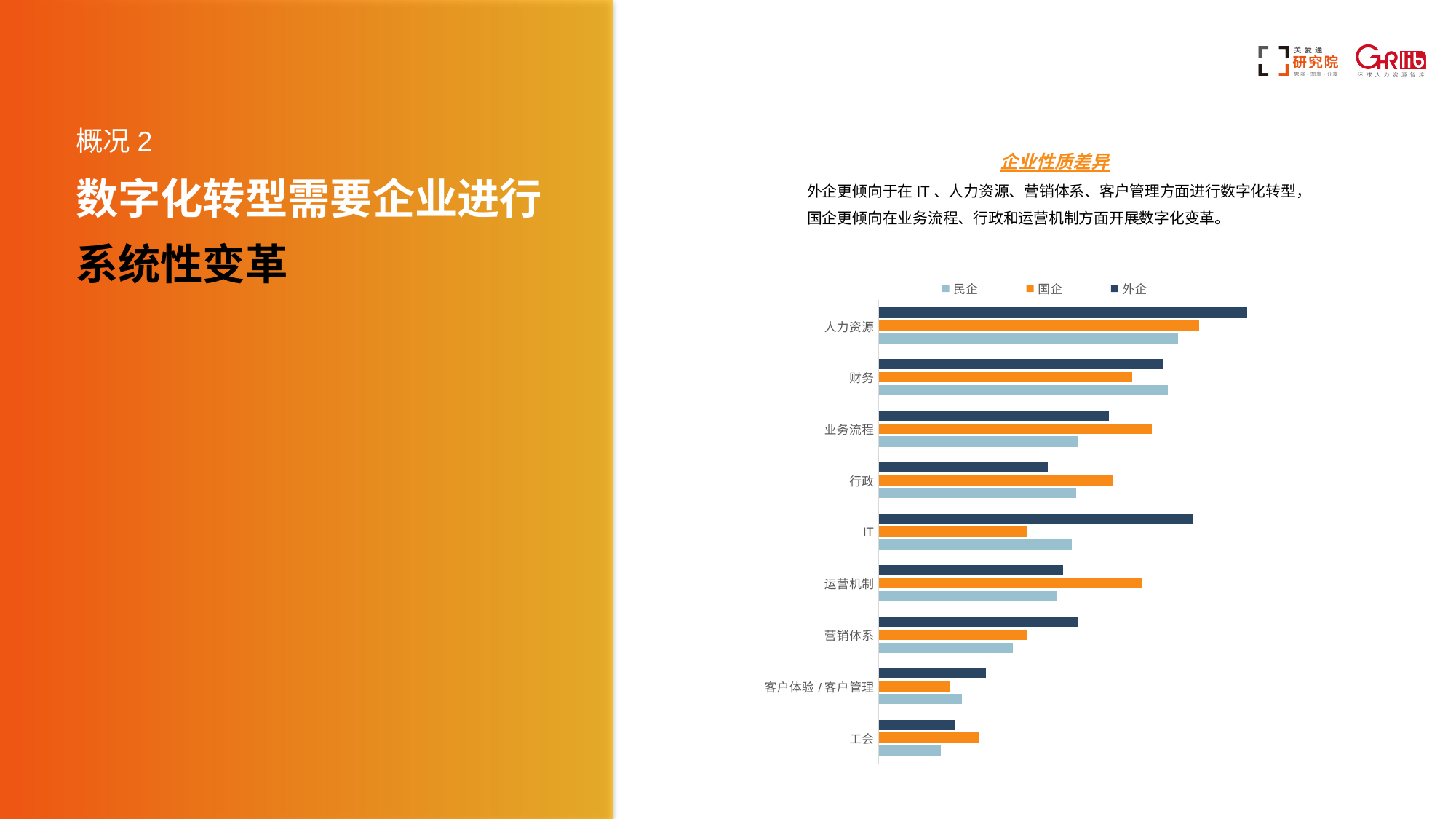

概况2
数字化转型需要企业进行
系统性变革
企业性质差异
外企更倾向于在IT、人力资源、营销体系、客户管理方面进行数字化转型，国企更倾向在业务流程、行政和运营机制方面开展数字化变革。

### Chart

| Category | 外企 | 国企 | 民企 |
|---|---|---|---|
| 人力资源 | 52.7472527472528 | 45.8904109589041 | 42.8282828282828 |
| 财务 | 40.6593406593407 | 36.3013698630137 | 41.4141414141414 |
| 业务流程 | 32.967032967033 | 39.041095890411 | 28.4848484848485 |
| 行政 | 24.1758241758242 | 33.5616438356164 | 28.2828282828283 |
| IT | 45.0549450549451 | 21.2328767123288 | 27.6767676767677 |
| 运营机制 | 26.3736263736264 | 37.6712328767123 | 25.4545454545455 |
| 营销体系 | 28.5714285714286 | 21.2328767123288 | 19.1919191919192 |
| 客户体验/客户管理 | 15.3846153846154 | 10.2739726027397 | 11.9191919191919 |
| 工会 | 10.989010989011 | 14.3835616438356 | 8.88888888888889 |
10